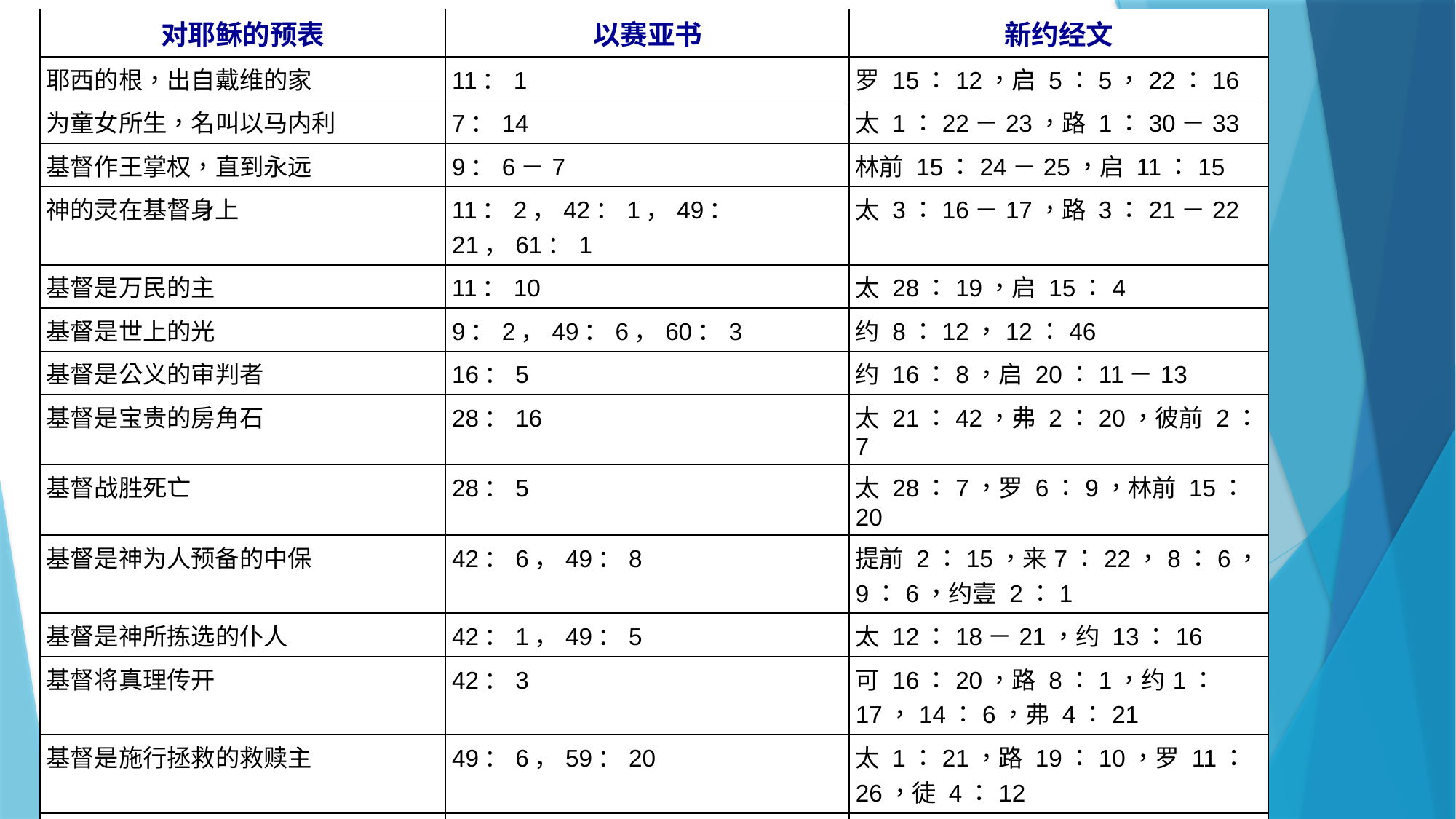

| 对耶稣的预表 | 以赛亚书 | 新约经文 |
| --- | --- | --- |
| 耶西的根，出自戴维的家 | 11：1 | 罗 15：12，启 5：5，22：16 |
| 为童女所生，名叫以马内利 | 7：14 | 太 1：22－23，路 1：30－33 |
| 基督作王掌权，直到永远 | 9：6－7 | 林前 15：24－25，启 11：15 |
| 神的灵在基督身上 | 11：2，42：1，49：21，61：1 | 太 3：16－17，路 3：21－22 |
| 基督是万民的主 | 11：10 | 太 28：19，启 15：4 |
| 基督是世上的光 | 9：2，49：6，60：3 | 约 8：12，12：46 |
| 基督是公义的审判者 | 16：5 | 约 16：8，启 20：11－13 |
| 基督是宝贵的房角石 | 28：16 | 太 21：42，弗 2：20，彼前 2：7 |
| 基督战胜死亡 | 28：5 | 太 28：7，罗 6：9，林前 15：20 |
| 基督是神为人预备的中保 | 42：6，49：8 | 提前 2：15，来7：22，8：6，9：6，约壹 2：1 |
| 基督是神所拣选的仆人 | 42：1，49：5 | 太 12：18－21，约 13：16 |
| 基督将真理传开 | 42：3 | 可 16：20，路 8：1，约1：17，14：6，弗 4：21 |
| 基督是施行拯救的救赎主 | 49：6，59：20 | 太 1：21，路 19：10，罗 11：26，徒 4：12 |
| 基督谦卑顺服，为人受苦 | 50：6，53：3－9 | 太 11：29，腓  2：8，来 5：8－9 |
| 基督是世人的赎罪祭 | 53：7，10－12 | 罗 8：3，来 10：12 |
| 基督是神的受膏者，带来福音 | 61：1－3 | 太 24：14，可 1：1，路 4：18 |
#